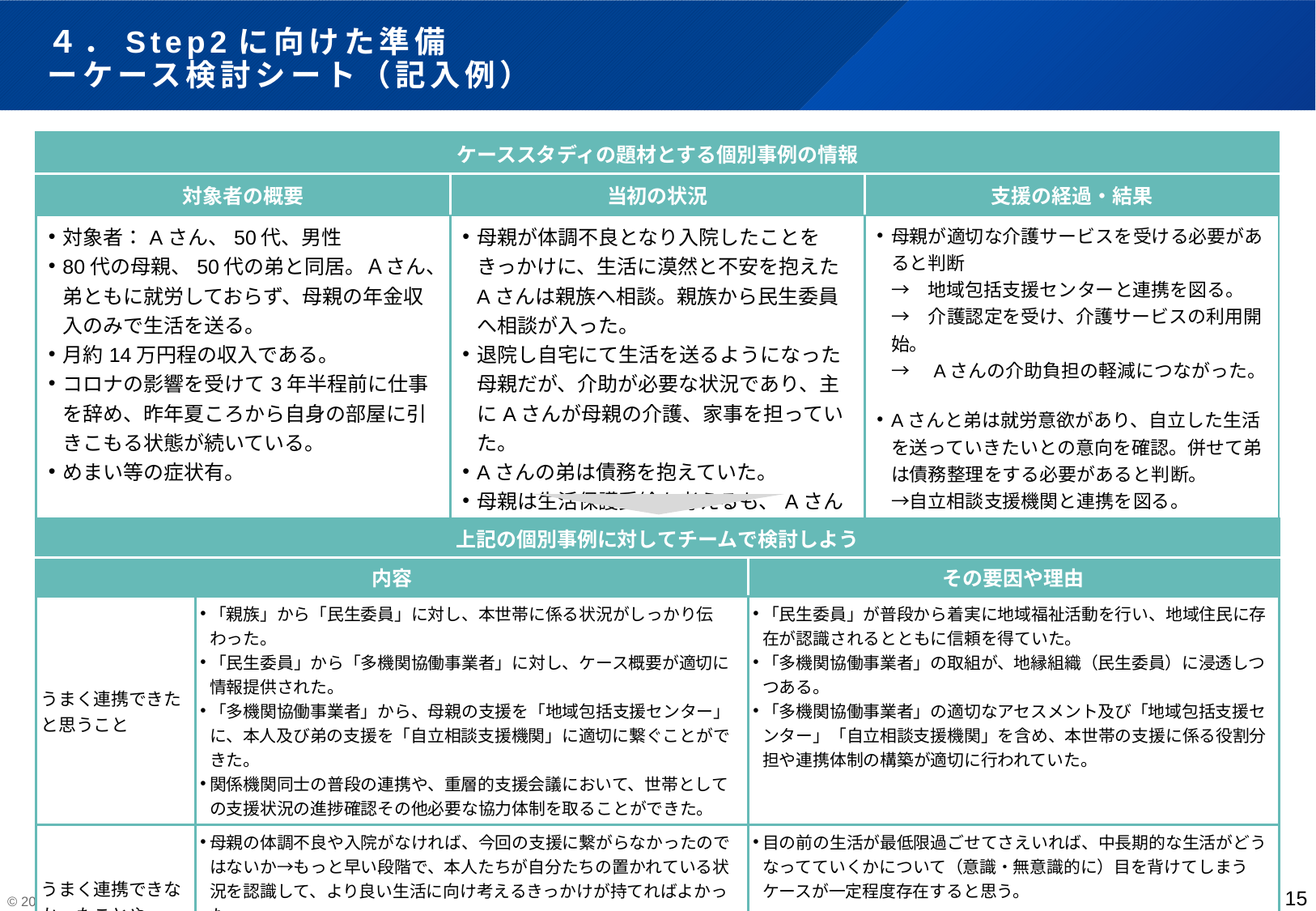

# ４．Step2に向けた準備 ーケース検討シート（記入例）
| ケーススタディの題材とする個別事例の情報 |  |  |
| --- | --- | --- |
| 対象者の概要 | 当初の状況 | 支援の経過・結果 |
| 対象者：Aさん、50代、男性 80代の母親、50代の弟と同居。Ａさん、弟ともに就労しておらず、母親の年金収入のみで生活を送る。 月約14万円程の収入である。 コロナの影響を受けて3年半程前に仕事を辞め、昨年夏ころから自身の部屋に引きこもる状態が続いている。 めまい等の症状有。 | 母親が体調不良となり入院したことをきっかけに、生活に漠然と不安を抱えたAさんは親族へ相談。親族から民生委員へ相談が入った。 退院し自宅にて生活を送るようになった母親だが、介助が必要な状況であり、主にAさんが母親の介護、家事を担っていた。 Aさんの弟は債務を抱えていた。 母親は生活保護受給を考えるも、Aさんは生活保護受給に抵抗があり、手続きが進まなかった。 | 母親が適切な介護サービスを受ける必要があると判断 →　地域包括支援センターと連携を図る。 →　介護認定を受け、介護サービスの利用開始。 →　Aさんの介助負担の軽減につながった。 Aさんと弟は就労意欲があり、自立した生活を送っていきたいとの意向を確認。併せて弟は債務整理をする必要があると判断。 →自立相談支援機関と連携を図る。 →就労及び債務整理に向けた支援を開始。 →Aさん、弟ともに就労を開始した。 |

| 上記の個別事例に対してチームで検討しよう |  |  |
| --- | --- | --- |
| 内容 |  | その要因や理由 |
| うまく連携できたと思うこと | 「親族」から「民生委員」に対し、本世帯に係る状況がしっかり伝わった。 「民生委員」から「多機関協働事業者」に対し、ケース概要が適切に情報提供された。 「多機関協働事業者」から、母親の支援を「地域包括支援センター」に、本人及び弟の支援を「自立相談支援機関」に適切に繋ぐことができた。 関係機関同士の普段の連携や、重層的支援会議において、世帯としての支援状況の進捗確認その他必要な協力体制を取ることができた。 | 「民生委員」が普段から着実に地域福祉活動を行い、地域住民に存在が認識されるとともに信頼を得ていた。 「多機関協働事業者」の取組が、地縁組織（民生委員）に浸透しつつある。 「多機関協働事業者」の適切なアセスメント及び「地域包括支援センター」「自立相談支援機関」を含め、本世帯の支援に係る役割分担や連携体制の構築が適切に行われていた。 |
| うまく連携できなかったことや、 あったらよかったと思うこと・機能 | 母親の体調不良や入院がなければ、今回の支援に繋がらなかったのではないか→もっと早い段階で、本人たちが自分たちの置かれている状況を認識して、より良い生活に向け考えるきっかけが持てればよかった。 地域で自由参加の「生活相談会」のようなものが開催されていたとしても、このケースはおそらく参加していなかったのではないか。このことから、支援者側から「何か困ったことはありませんか」問いかけられる仕組みがあるとよかった。 | 目の前の生活が最低限過ごせてさえいれば、中長期的な生活がどうなってていくかについて（意識・無意識的に）目を背けてしまうケースが一定程度存在すると思う。 |
15